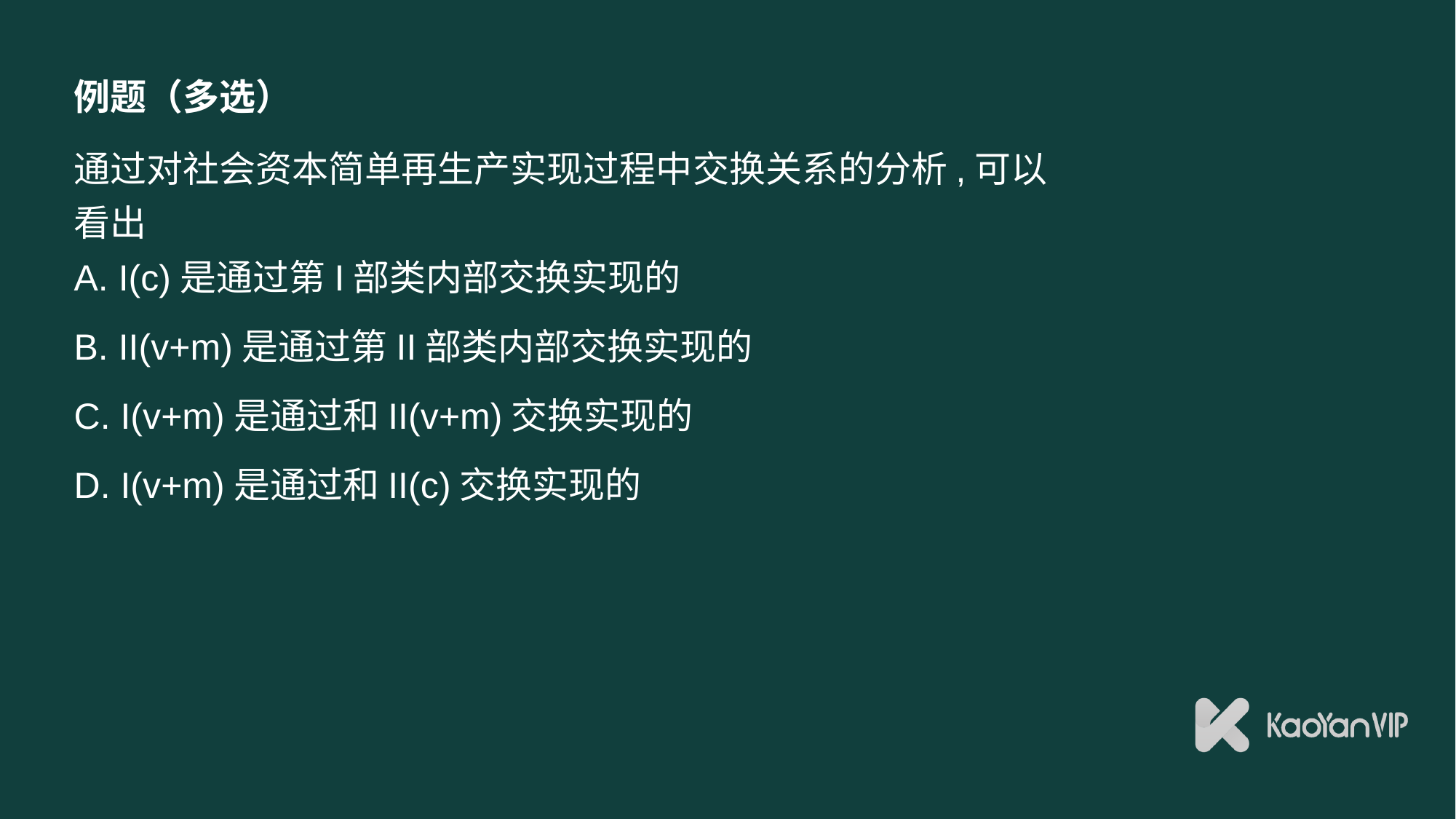

# 例题（多选）
通过对社会资本简单再生产实现过程中交换关系的分析,可以看出
A. I(c)是通过第I部类内部交换实现的
B. II(v+m)是通过第II部类内部交换实现的
C. I(v+m)是通过和II(v+m)交换实现的
D. I(v+m)是通过和II(c)交换实现的